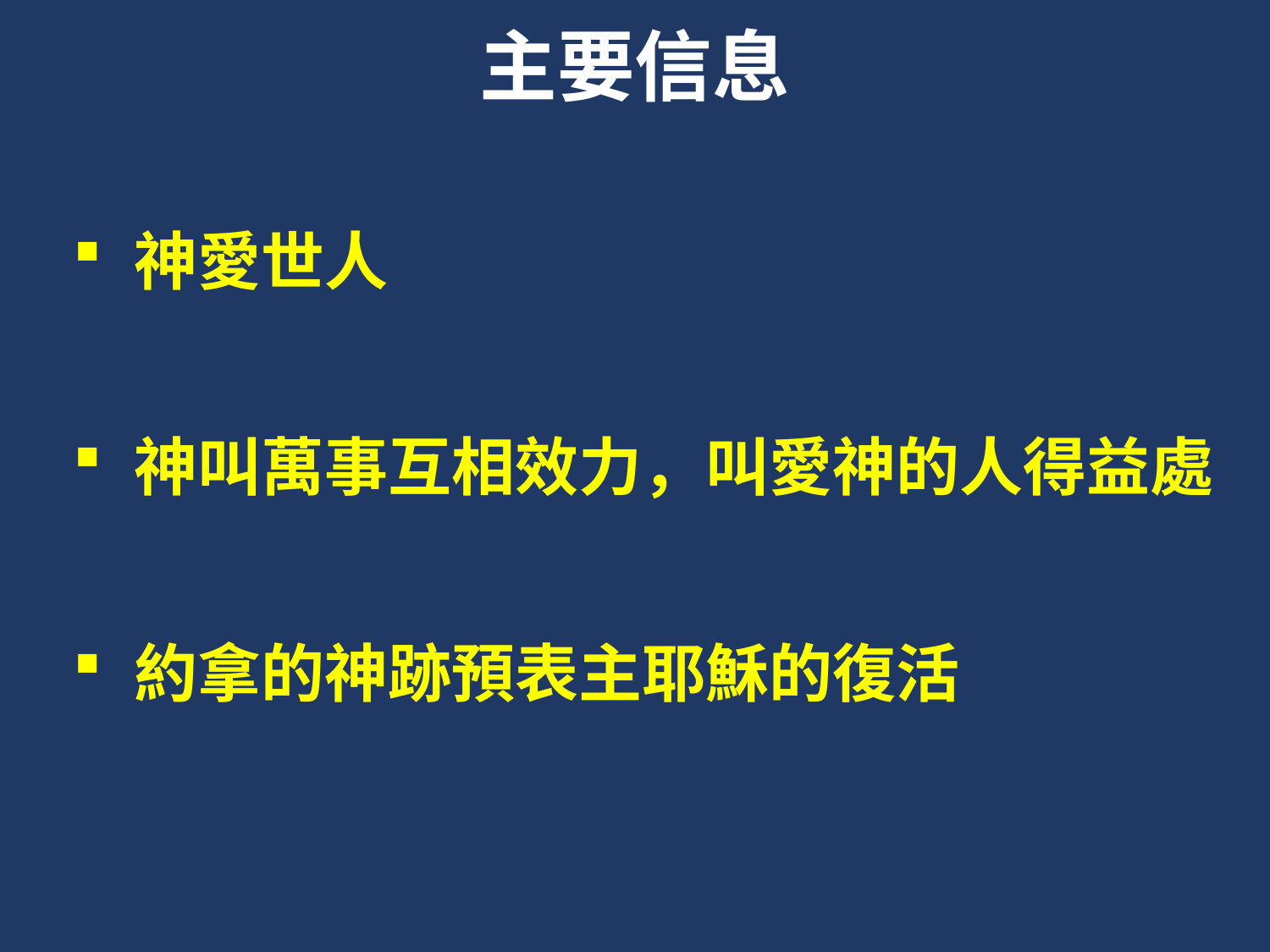

主要信息
 神愛世人

 神叫萬事互相效力，叫愛神的人得益處

 約拿的神跡預表主耶穌的復活